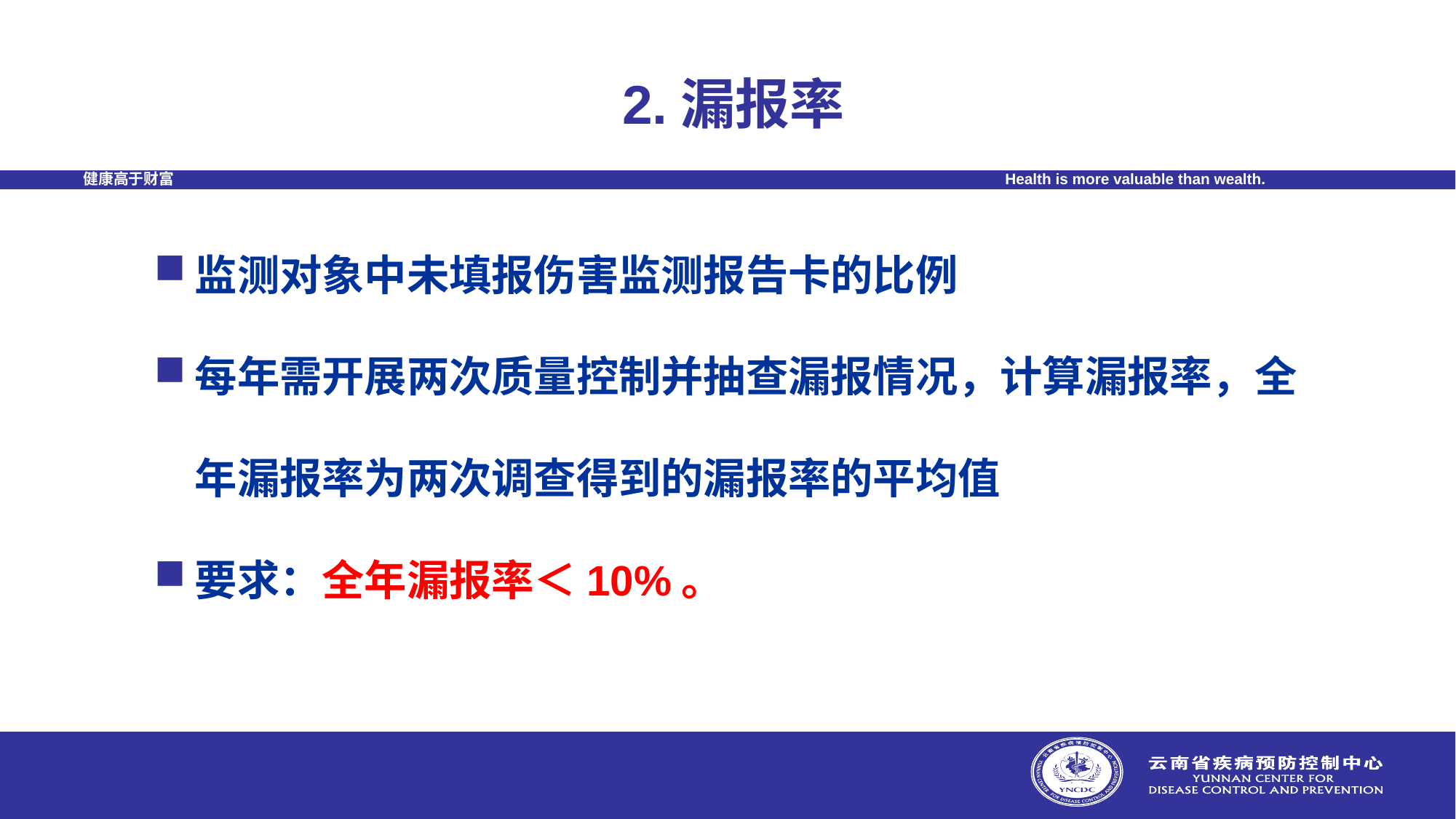

# 2.漏报率
监测对象中未填报伤害监测报告卡的比例
每年需开展两次质量控制并抽查漏报情况，计算漏报率，全年漏报率为两次调查得到的漏报率的平均值
要求：全年漏报率＜10%。